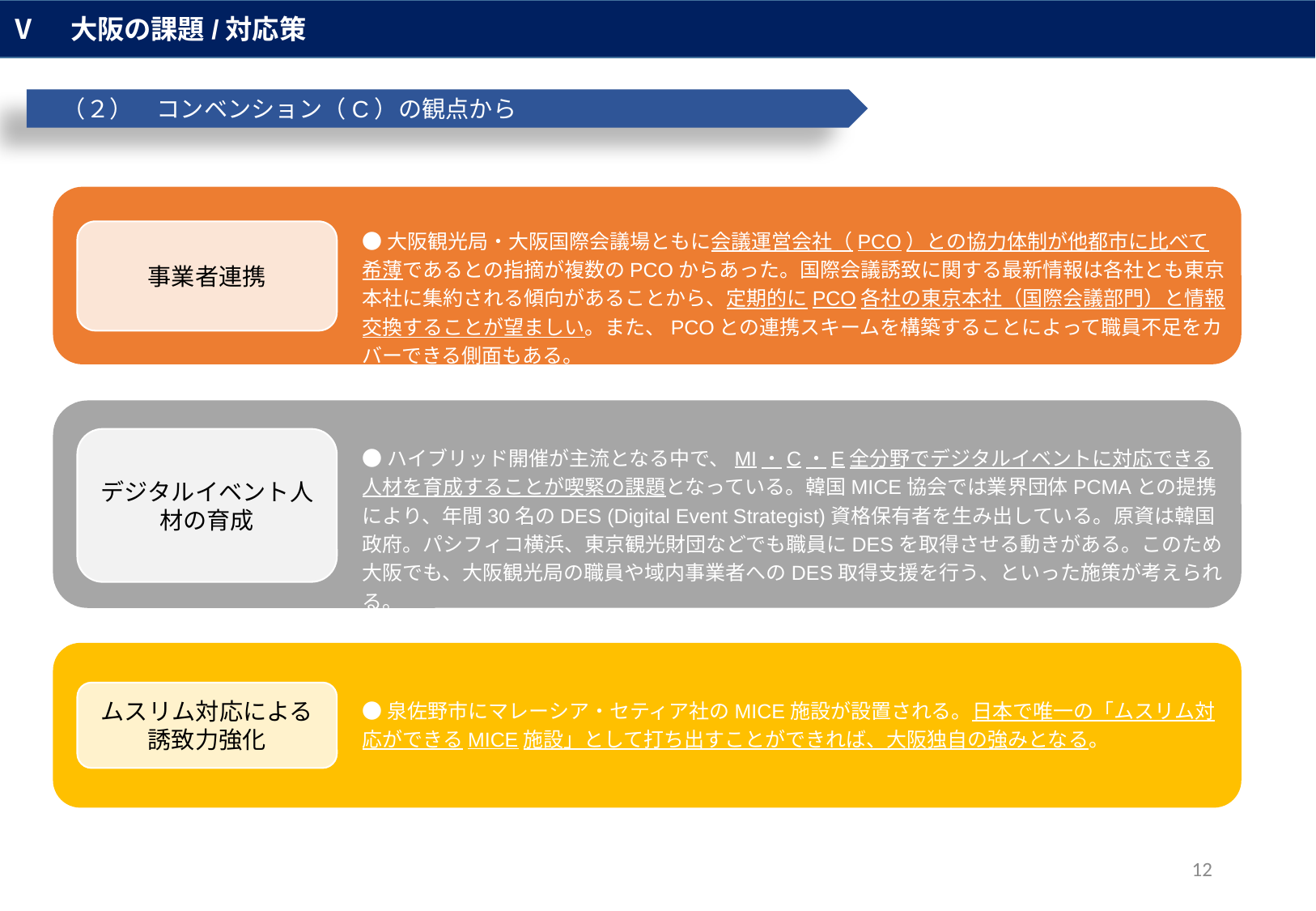

Ⅴ　大阪の課題/対応策
　（２）　コンベンション（C）の観点から

●大阪観光局・大阪国際会議場ともに会議運営会社（PCO）との協力体制が他都市に比べて希薄であるとの指摘が複数のPCOからあった。国際会議誘致に関する最新情報は各社とも東京本社に集約される傾向があることから、定期的にPCO各社の東京本社（国際会議部門）と情報交換することが望ましい。また、PCOとの連携スキームを構築することによって職員不足をカバーできる側面もある。
事業者連携

デジタルイベント人材の育成
●ハイブリッド開催が主流となる中で、MI・C・E全分野でデジタルイベントに対応できる人材を育成することが喫緊の課題となっている。韓国MICE協会では業界団体PCMAとの提携により、年間30名のDES (Digital Event Strategist)資格保有者を生み出している。原資は韓国政府。パシフィコ横浜、東京観光財団などでも職員にDESを取得させる動きがある。このため大阪でも、大阪観光局の職員や域内事業者へのDES取得支援を行う、といった施策が考えられる。

ムスリム対応による
誘致力強化
●泉佐野市にマレーシア・セティア社のMICE施設が設置される。日本で唯一の「ムスリム対応ができるMICE施設」として打ち出すことができれば、大阪独自の強みとなる。
12